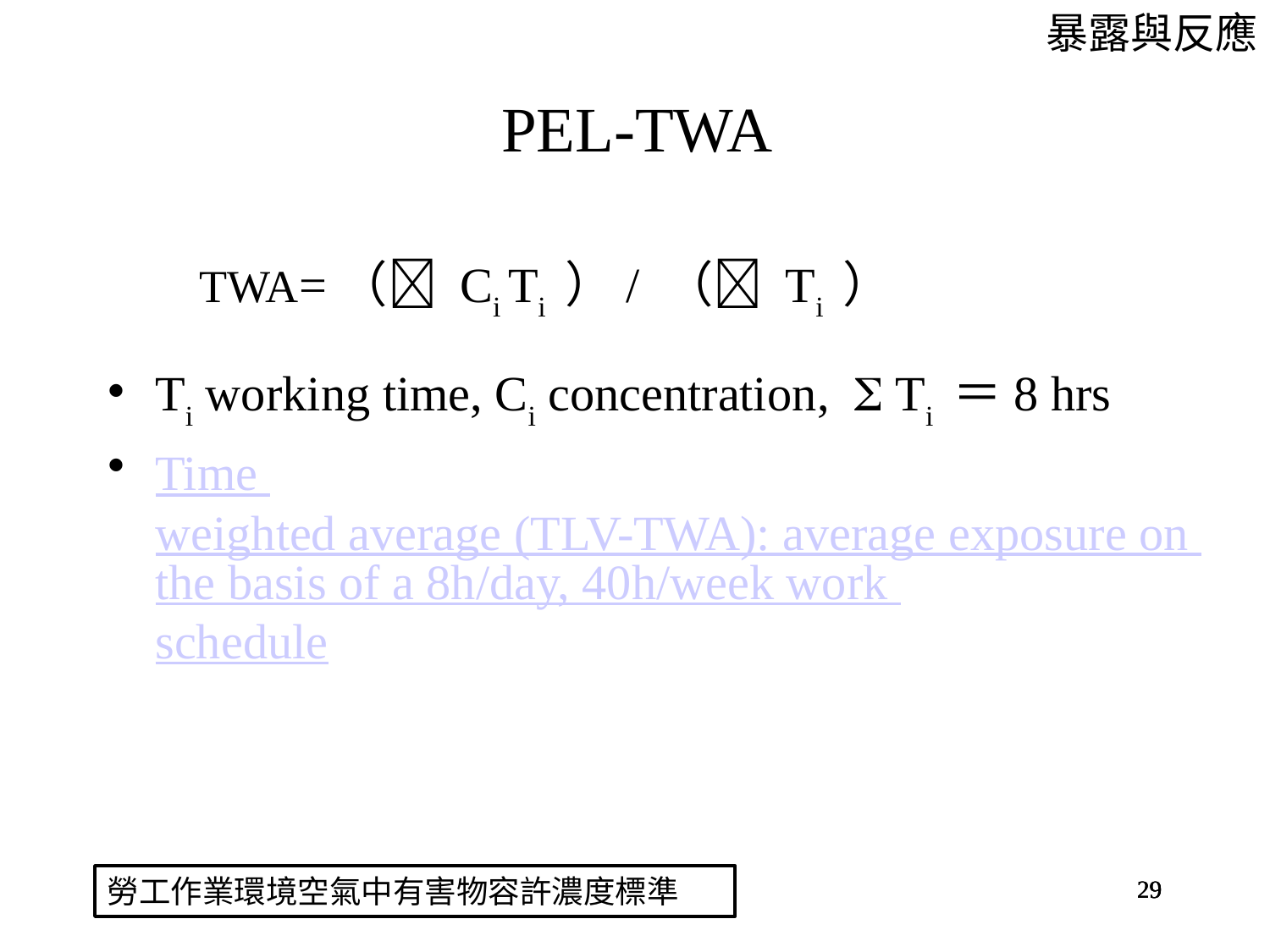

暴露與反應
PEL-TWA

        TWA=（Σ Ci Ti ）/ （Σ Ti ）

Ti working time, Ci concentration,  Σ Ti ＝8 hrs
Time weighted average (TLV-TWA): average exposure on the basis of a 8h/day, 40h/week work schedule
勞工作業環境空氣中有害物容許濃度標準
29
29
29
29